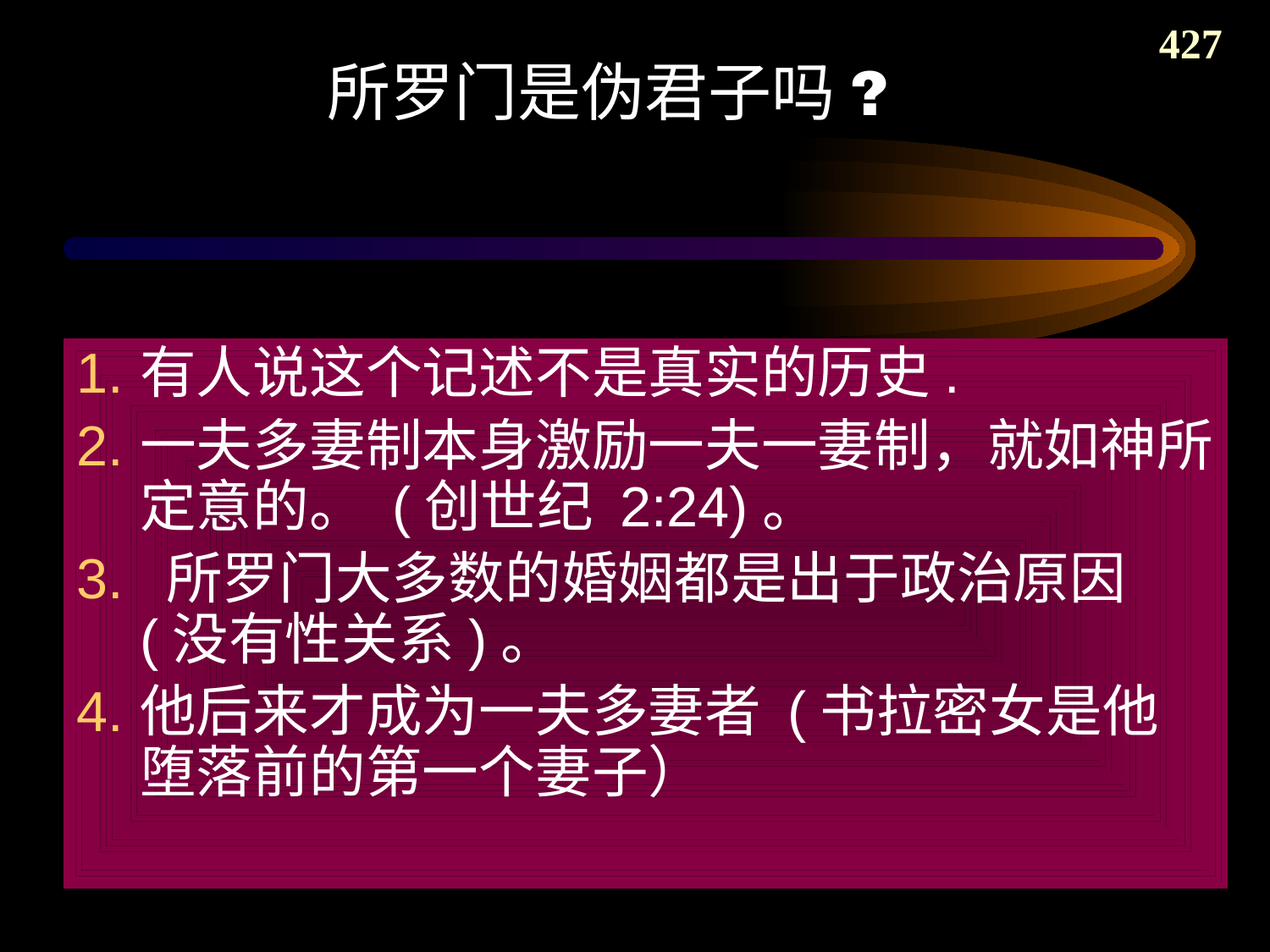

427
# 所罗门是伪君子吗?
有人说这个记述不是真实的历史.
一夫多妻制本身激励一夫一妻制，就如神所定意的。 (创世纪 2:24)。
 所罗门大多数的婚姻都是出于政治原因 (没有性关系)。
他后来才成为一夫多妻者 (书拉密女是他堕落前的第一个妻子）